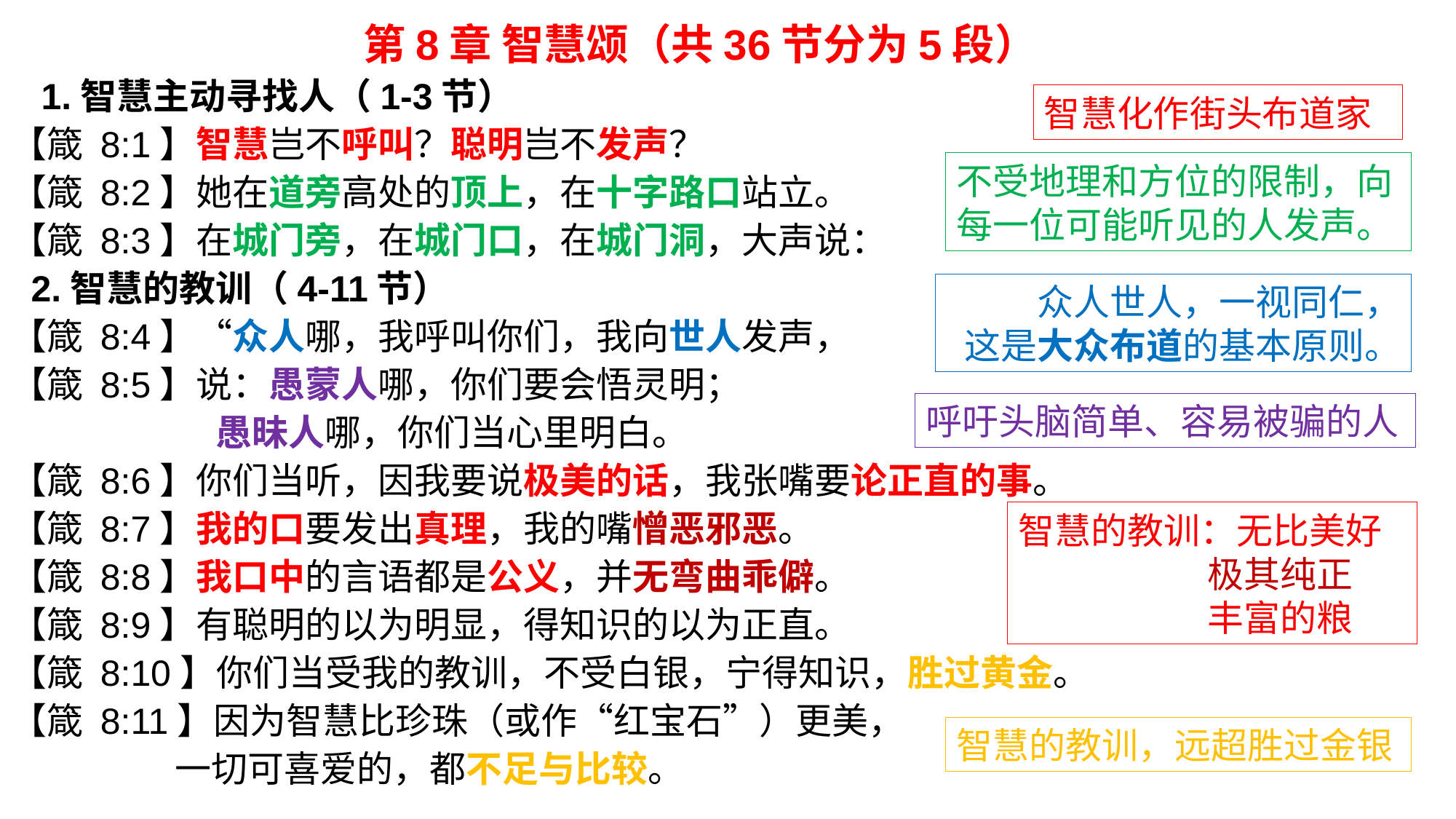

第8章 智慧颂（共36节分为5段）
   1.智慧主动寻找人（1-3节）
【箴 8:1】智慧岂不呼叫？聪明岂不发声？
【箴 8:2】她在道旁高处的顶上，在十字路口站立。
【箴 8:3】在城门旁，在城门口，在城门洞，大声说：
  2.智慧的教训（4-11节）
【箴 8:4】“众人哪，我呼叫你们，我向世人发声，
【箴 8:5】说：愚蒙人哪，你们要会悟灵明；
                        愚昧人哪，你们当心里明白。
【箴 8:6】你们当听，因我要说极美的话，我张嘴要论正直的事。
【箴 8:7】我的口要发出真理，我的嘴憎恶邪恶。
【箴 8:8】我口中的言语都是公义，并无弯曲乖僻。
【箴 8:9】有聪明的以为明显，得知识的以为正直。
【箴 8:10】你们当受我的教训，不受白银，宁得知识，胜过黄金。
【箴 8:11】因为智慧比珍珠（或作“红宝石”）更美，
                   一切可喜爱的，都不足与比较。
智慧化作街头布道家
不受地理和方位的限制，向每一位可能听见的人发声。
众人世人，一视同仁，
这是大众布道的基本原则。
呼吁头脑简单、容易被骗的人
智慧的教训：无比美好
                      极其纯正
                      丰富的粮
智慧的教训，远超胜过金银